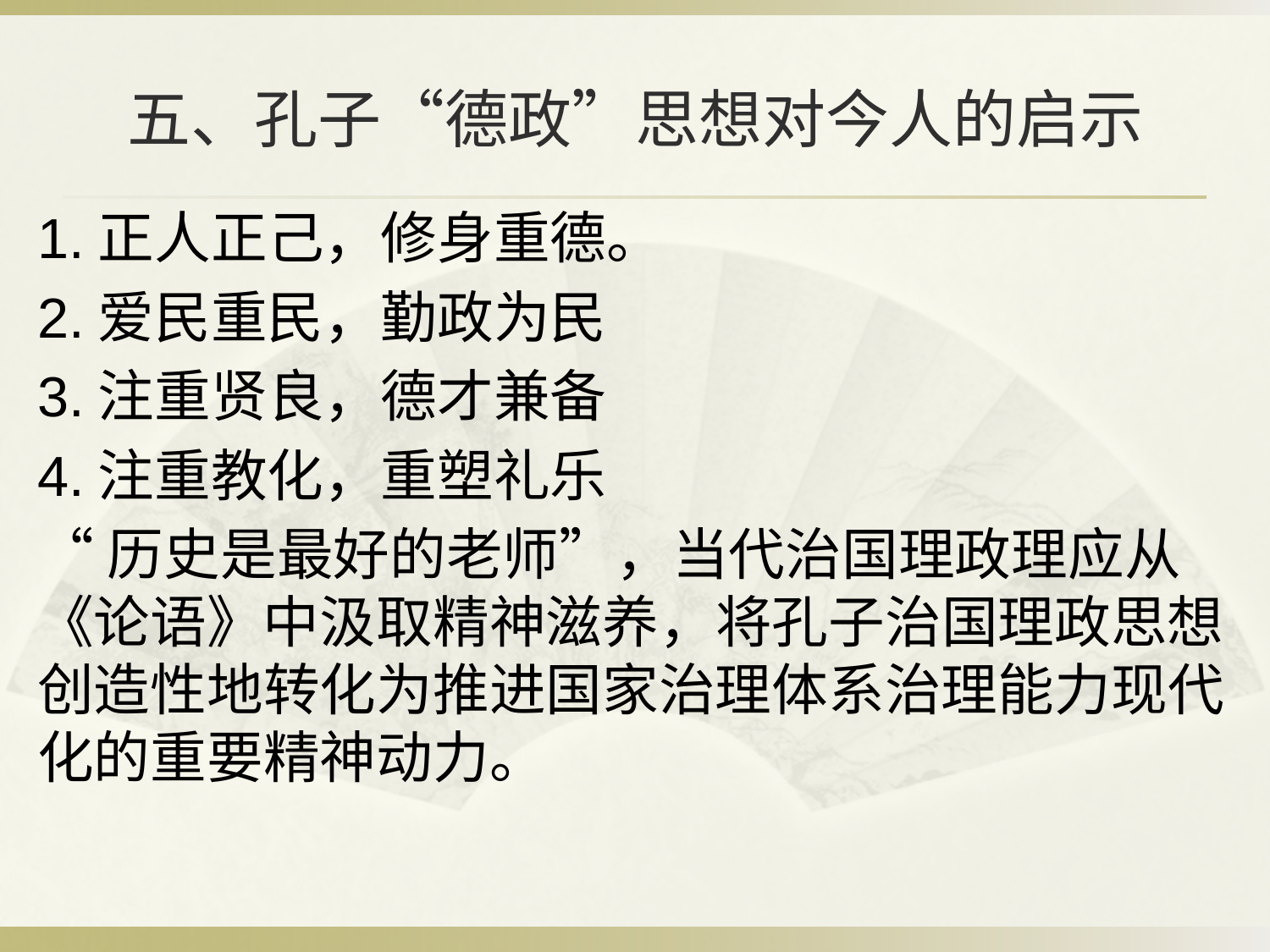

# 五、孔子“德政”思想对今人的启示
1.正人正己，修身重德。
2.爱民重民，勤政为民
3.注重贤良，德才兼备
4.注重教化，重塑礼乐
“历史是最好的老师”，当代治国理政理应从《论语》中汲取精神滋养，将孔子治国理政思想创造性地转化为推进国家治理体系治理能力现代化的重要精神动力。